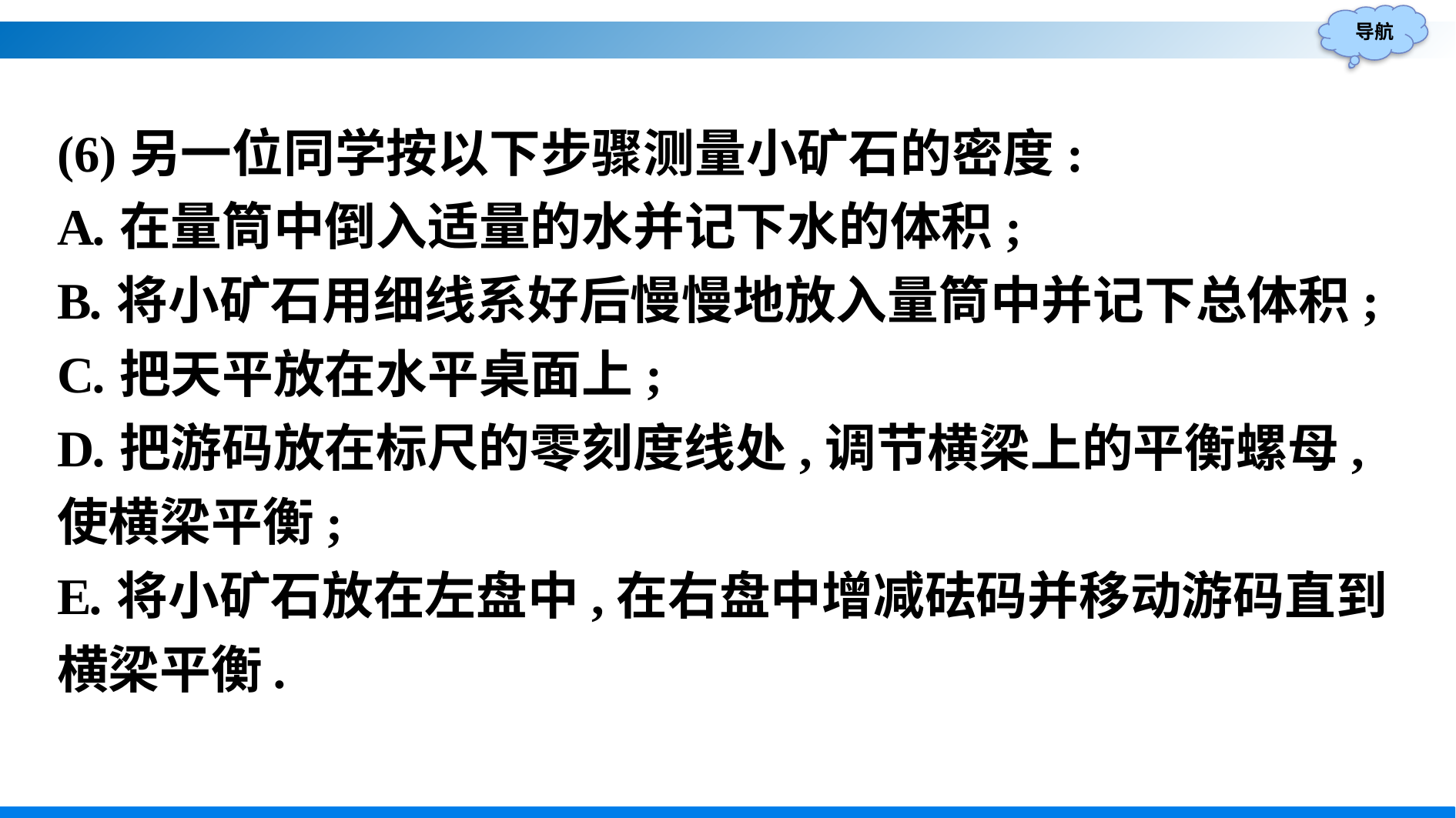

(6)另一位同学按以下步骤测量小矿石的密度:
A.在量筒中倒入适量的水并记下水的体积;
B.将小矿石用细线系好后慢慢地放入量筒中并记下总体积;
C.把天平放在水平桌面上;
D.把游码放在标尺的零刻度线处,调节横梁上的平衡螺母,使横梁平衡;
E.将小矿石放在左盘中,在右盘中增减砝码并移动游码直到横梁平衡.